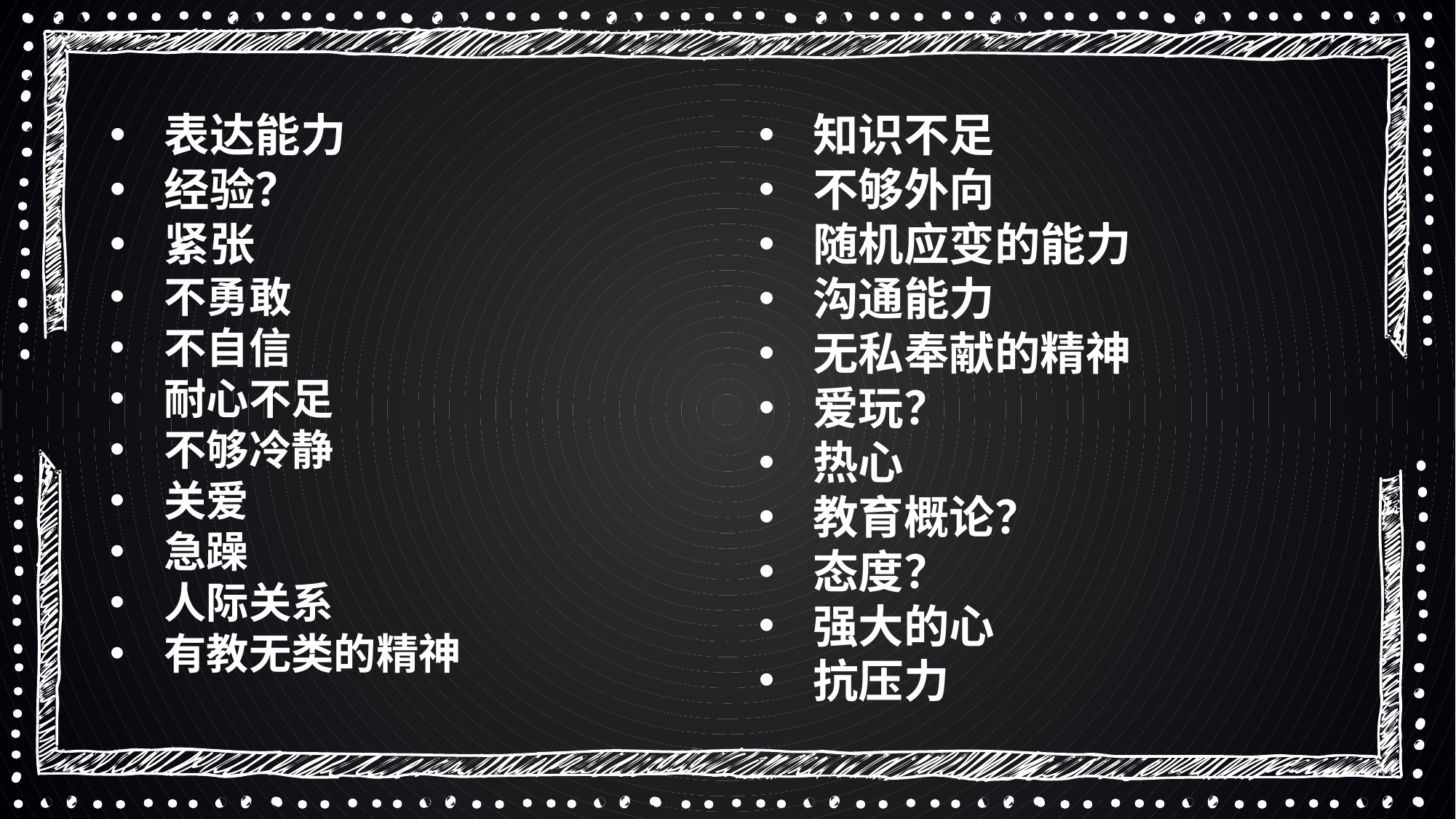

表达能力
经验？
紧张
不勇敢
不自信
耐心不足
不够冷静
关爱
急躁
人际关系
有教无类的精神
知识不足
不够外向
随机应变的能力
沟通能力
无私奉献的精神
爱玩？
热心
教育概论？
态度？
强大的心
抗压力